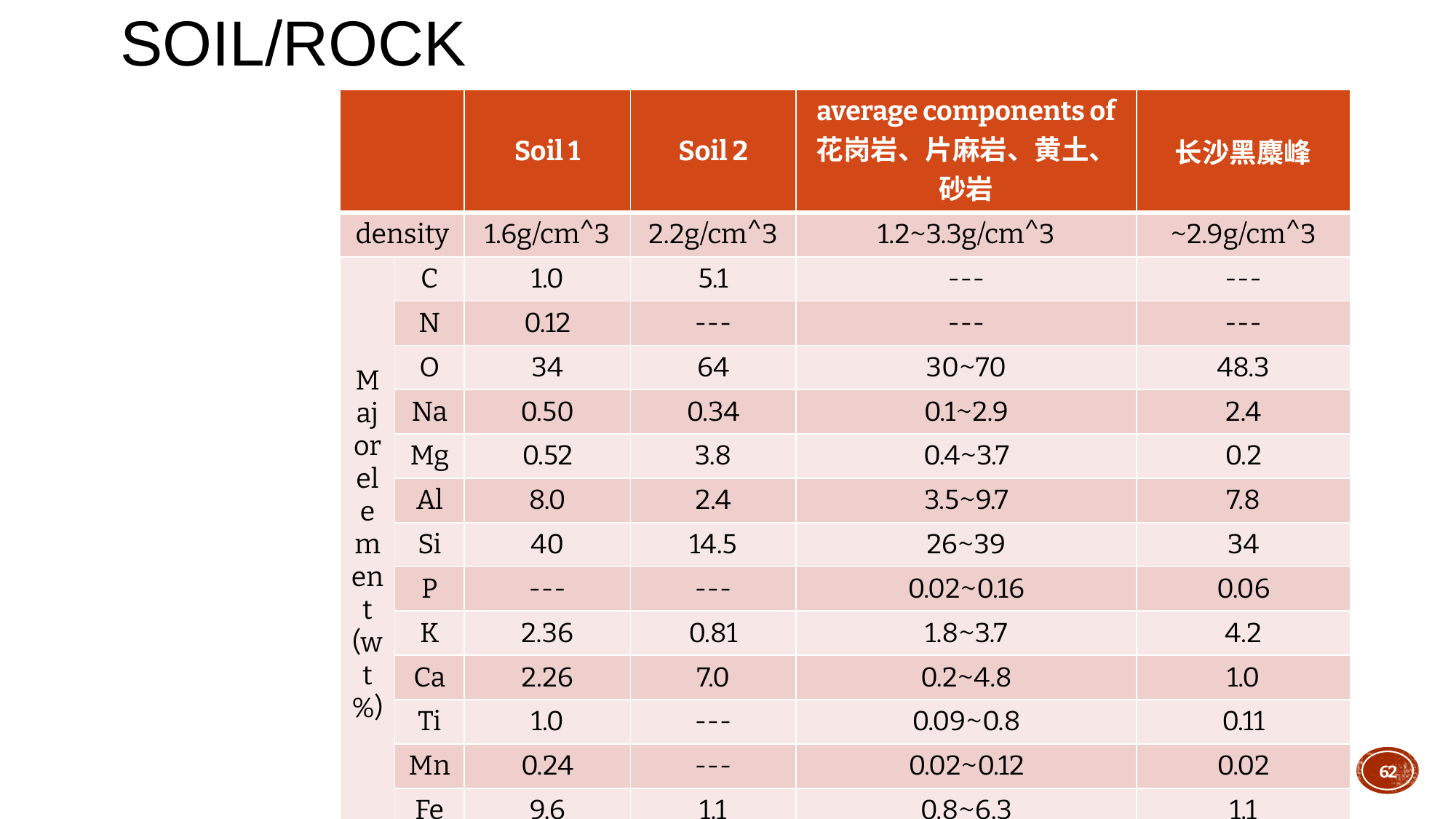

# Soil/rock
|  |  | Soil 1 | Soil 2 | average components of 花岗岩、片麻岩、黄土、砂岩 | 长沙黑麋峰 |
| --- | --- | --- | --- | --- | --- |
| density |  | 1.6g/cm^3 | 2.2g/cm^3 | 1.2~3.3g/cm^3 | ~2.9g/cm^3 |
| Major element (wt%) | C | 1.0 | 5.1 | --- | --- |
|  | N | 0.12 | --- | --- | --- |
|  | O | 34 | 64 | 30~70 | 48.3 |
|  | Na | 0.50 | 0.34 | 0.1~2.9 | 2.4 |
|  | Mg | 0.52 | 3.8 | 0.4~3.7 | 0.2 |
|  | Al | 8.0 | 2.4 | 3.5~9.7 | 7.8 |
|  | Si | 40 | 14.5 | 26~39 | 34 |
|  | P | --- | --- | 0.02~0.16 | 0.06 |
|  | K | 2.36 | 0.81 | 1.8~3.7 | 4.2 |
|  | Ca | 2.26 | 7.0 | 0.2~4.8 | 1.0 |
|  | Ti | 1.0 | --- | 0.09~0.8 | 0.11 |
|  | Mn | 0.24 | --- | 0.02~0.12 | 0.02 |
|  | Fe | 9.6 | 1.1 | 0.8~6.3 | 1.1 |
62